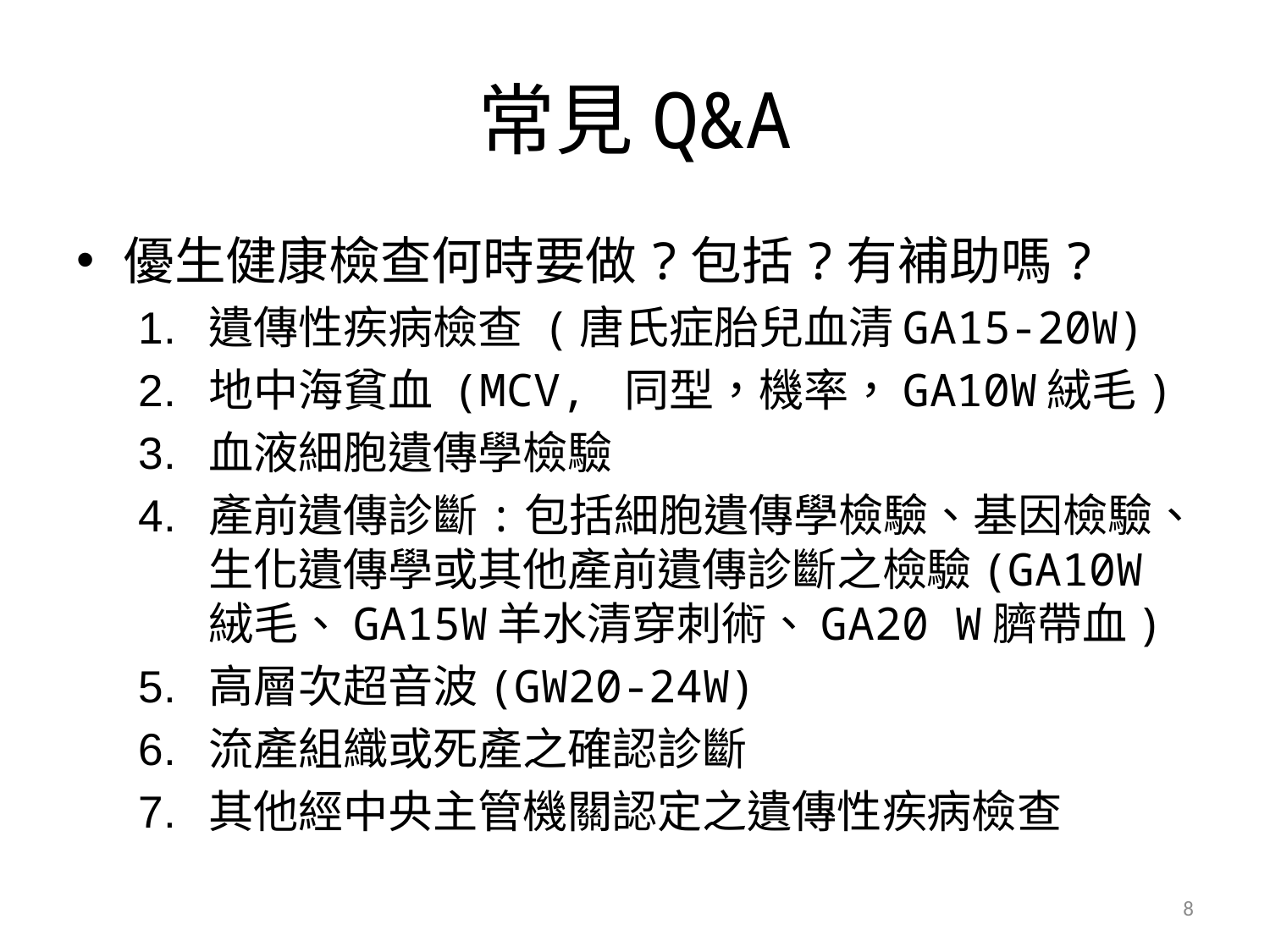

# 常見Q&A
優生健康檢查何時要做?包括?有補助嗎?
遺傳性疾病檢查 (唐氏症胎兒血清GA15-20W)
地中海貧血 (MCV, 同型，機率，GA10W絨毛)
血液細胞遺傳學檢驗
產前遺傳診斷:包括細胞遺傳學檢驗、基因檢驗、生化遺傳學或其他產前遺傳診斷之檢驗(GA10W絨毛、GA15W羊水清穿刺術、GA20 W臍帶血)
高層次超音波(GW20-24W)
流產組織或死產之確認診斷
其他經中央主管機關認定之遺傳性疾病檢查
8